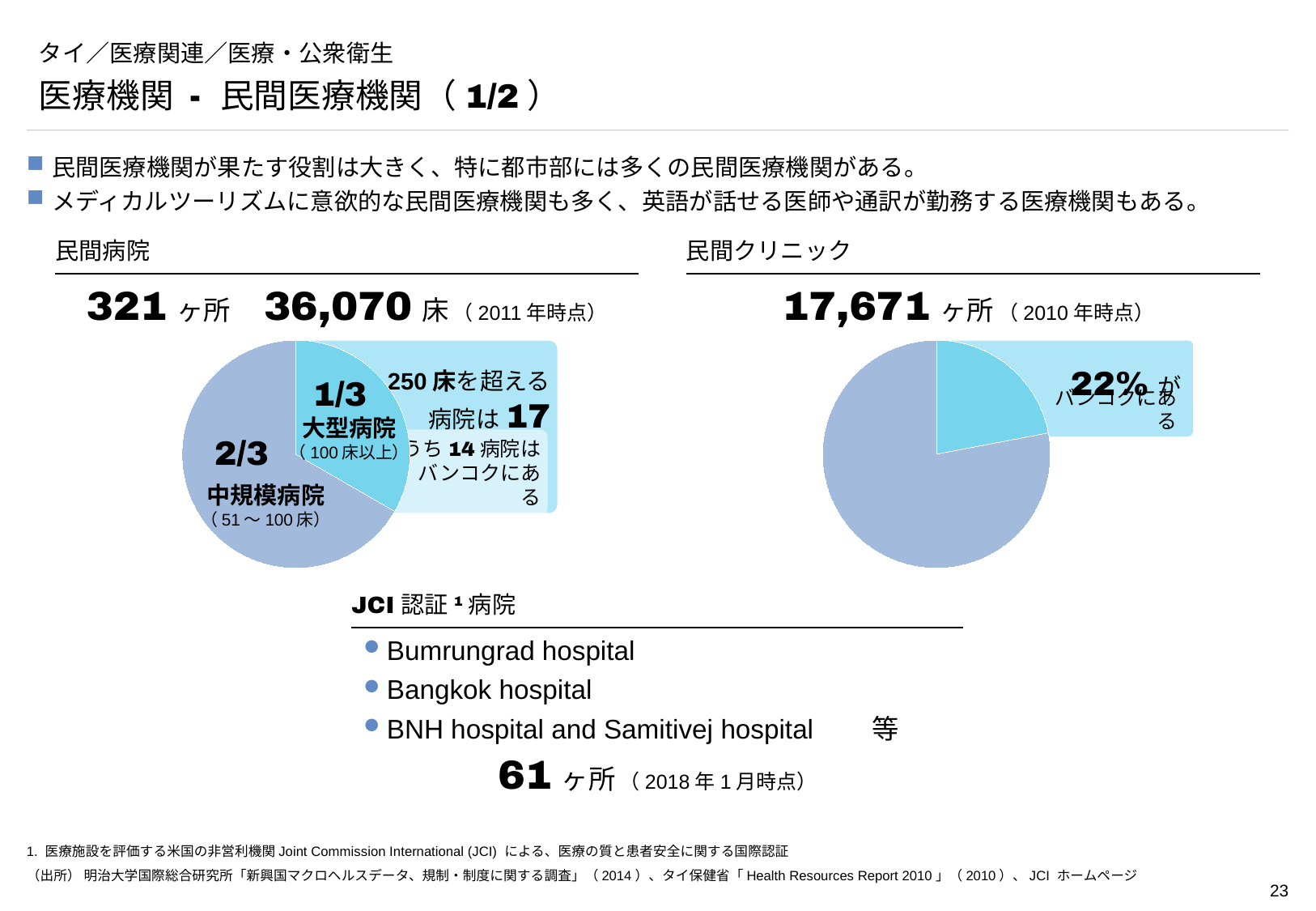

# タイ／医療関連／医療・公衆衛生
医療機関 - 民間医療機関（1/2）
民間医療機関が果たす役割は大きく、特に都市部には多くの民間医療機関がある。
メディカルツーリズムに意欲的な民間医療機関も多く、英語が話せる医師や通訳が勤務する医療機関もある。
民間病院
民間クリニック
321ヶ所　36,070床 （2011年時点）
17,671ヶ所 （2010年時点）

### Chart

| Category | 売上高 |
|---|---|
| 第 1 四半期 | 3000.0 |
| 第 2 四半期 | 6000.0 |

### Chart

| Category | 売上高 |
|---|---|
| 第 1 四半期 | 22.0 |
| 第 2 四半期 | 78.0 |

22%が
1/3
250床を超える
病院は17
バンコクにある
大型病院
（100床以上）
2/3
うち14病院は
バンコクにある
中規模病院
（51～100床）
JCI認証1病院
Bumrungrad hospital
Bangkok hospital
BNH hospital and Samitivej hospital	等
61ヶ所 （2018年1月時点）
1. 医療施設を評価する米国の非営利機関Joint Commission International (JCI) による、医療の質と患者安全に関する国際認証
（出所） 明治大学国際総合研究所「新興国マクロヘルスデータ、規制・制度に関する調査」（2014）、タイ保健省「Health Resources Report 2010」（2010）、JCI ホームページ